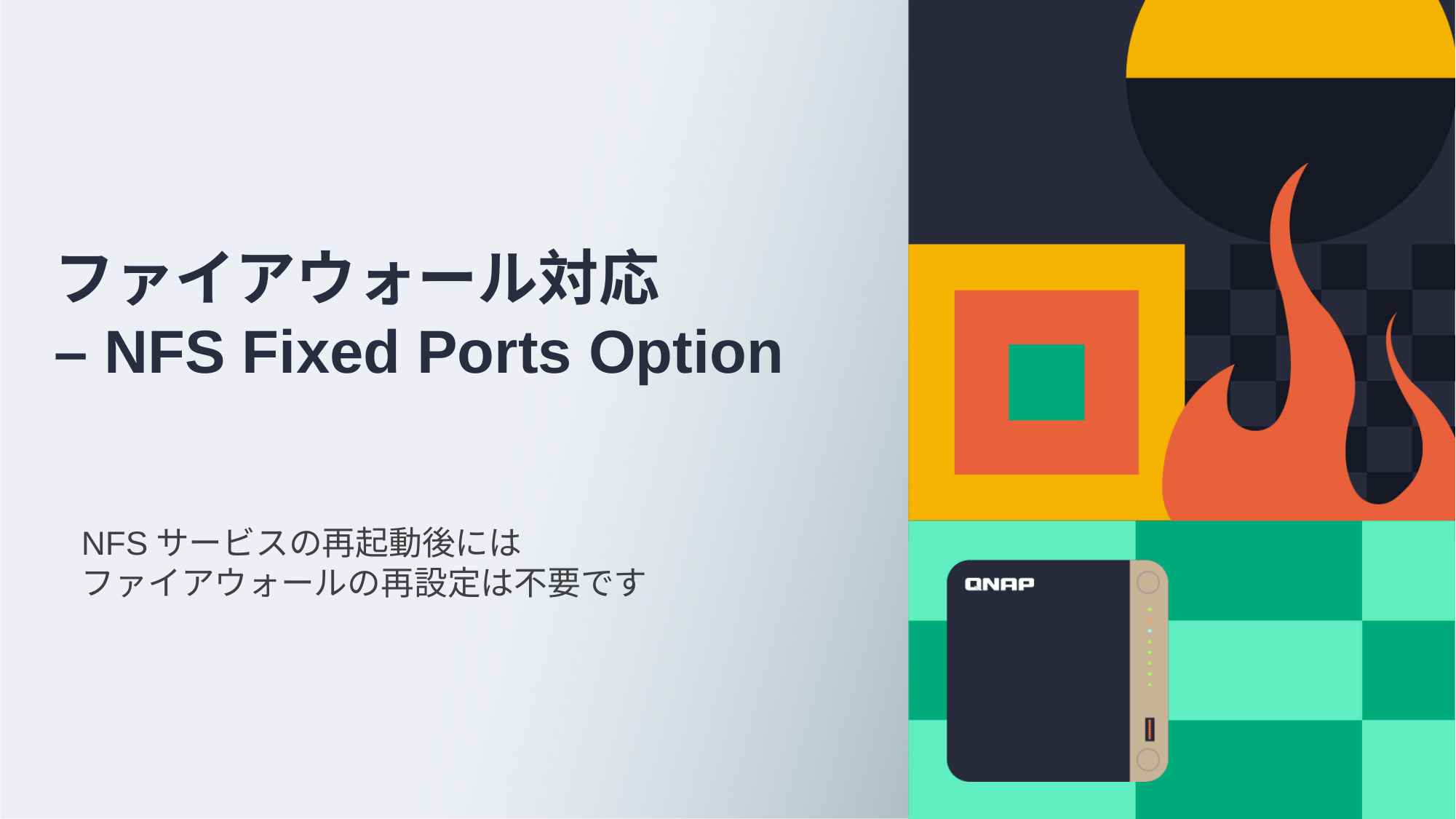

ファイアウォール対応
– NFS Fixed Ports Option
NFSサービスの再起動後には
ファイアウォールの再設定は不要です